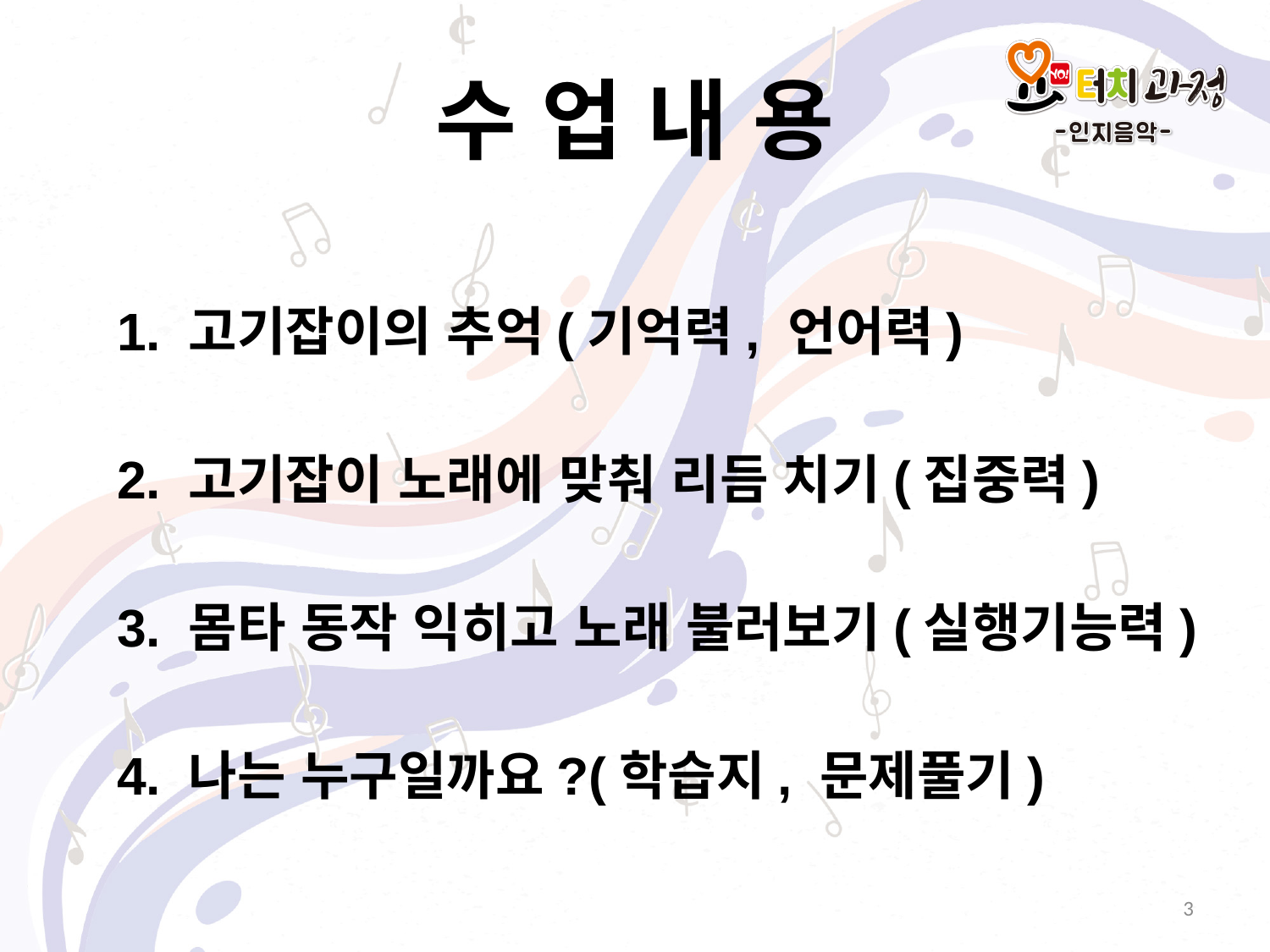

# 수 업 내 용
1. 고기잡이의 추억(기억력, 언어력)

2. 고기잡이 노래에 맞춰 리듬 치기(집중력)

3. 몸타 동작 익히고 노래 불러보기(실행기능력)

4. 나는 누구일까요?(학습지, 문제풀기)
3